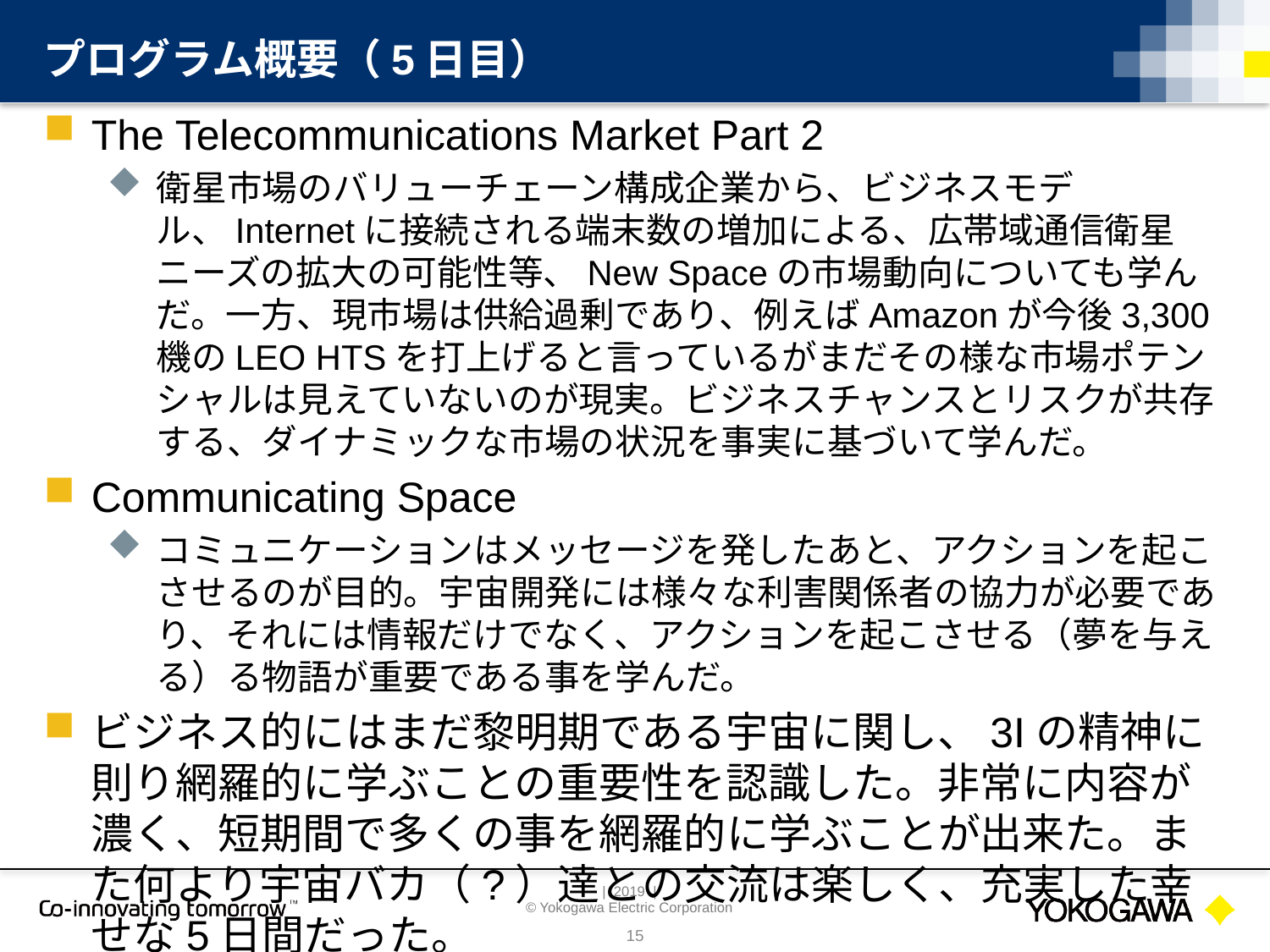

# プログラム概要（5日目）
The Telecommunications Market Part 2
衛星市場のバリューチェーン構成企業から、ビジネスモデル、Internetに接続される端末数の増加による、広帯域通信衛星ニーズの拡大の可能性等、New Spaceの市場動向についても学んだ。一方、現市場は供給過剰であり、例えばAmazonが今後3,300機のLEO HTSを打上げると言っているがまだその様な市場ポテンシャルは見えていないのが現実。ビジネスチャンスとリスクが共存する、ダイナミックな市場の状況を事実に基づいて学んだ。
Communicating Space
コミュニケーションはメッセージを発したあと、アクションを起こさせるのが目的。宇宙開発には様々な利害関係者の協力が必要であり、それには情報だけでなく、アクションを起こさせる（夢を与える）る物語が重要である事を学んだ。
ビジネス的にはまだ黎明期である宇宙に関し、3Iの精神に則り網羅的に学ぶことの重要性を認識した。非常に内容が濃く、短期間で多くの事を網羅的に学ぶことが出来た。また何より宇宙バカ（?）達との交流は楽しく、充実した幸せな5日間だった。
15